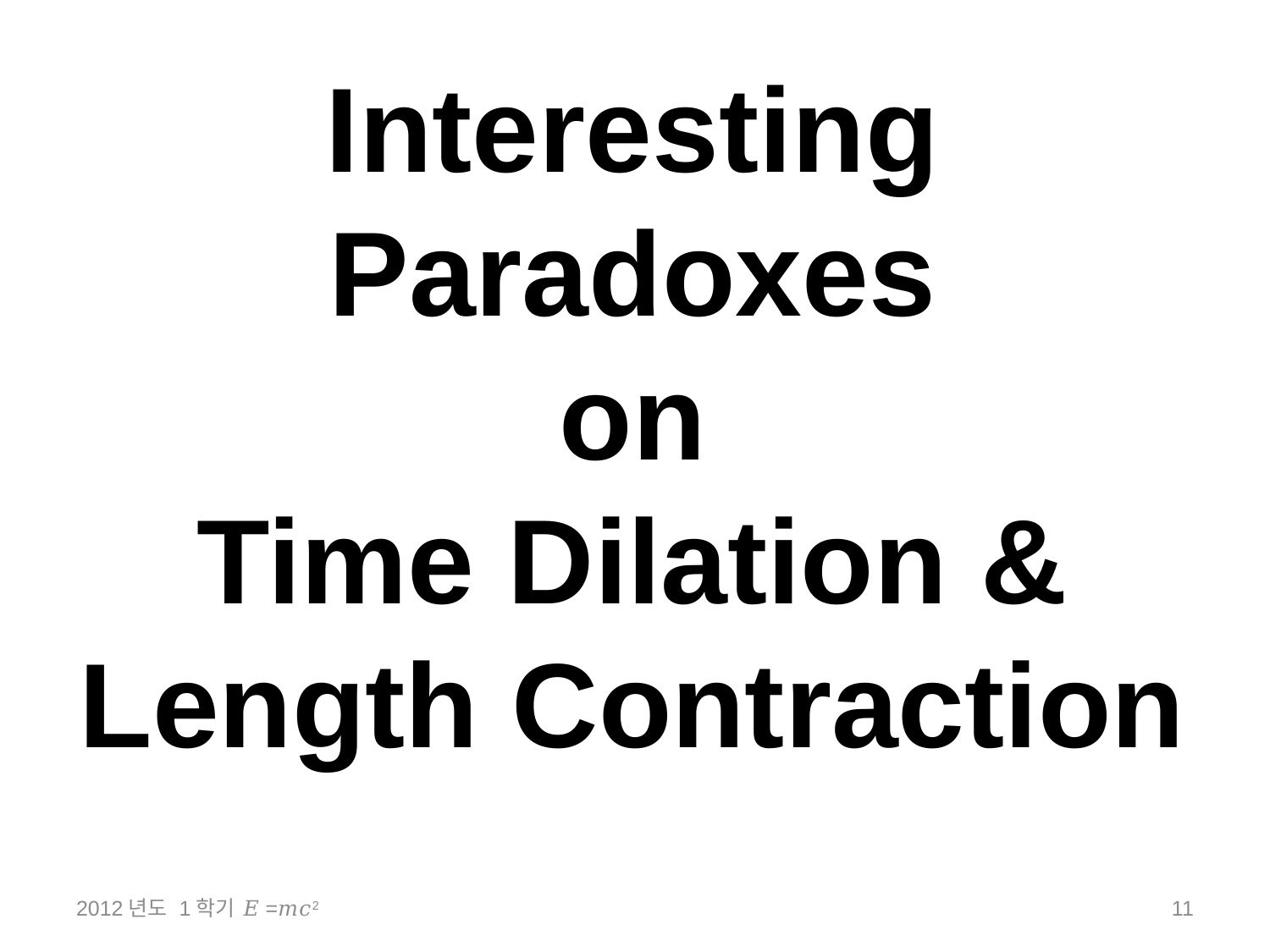

# Interesting Paradoxes on Time Dilation & Length Contraction
2012년도 1학기 𝐸=𝑚𝑐2
11